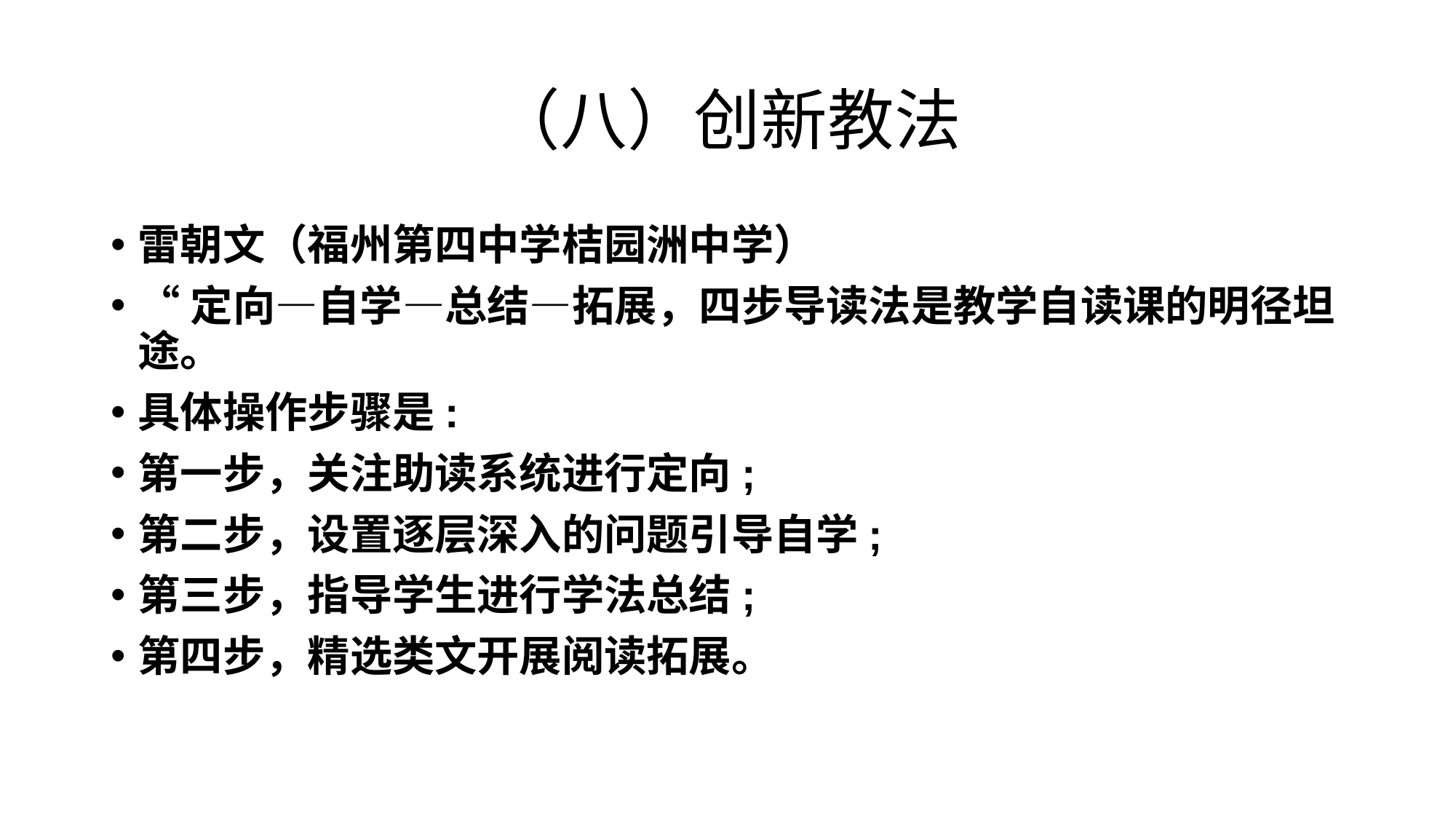

# （八）创新教法
雷朝文（福州第四中学桔园洲中学）
“定向—自学—总结—拓展，四步导读法是教学自读课的明径坦途。
具体操作步骤是:
第一步，关注助读系统进行定向;
第二步，设置逐层深入的问题引导自学;
第三步，指导学生进行学法总结;
第四步，精选类文开展阅读拓展。